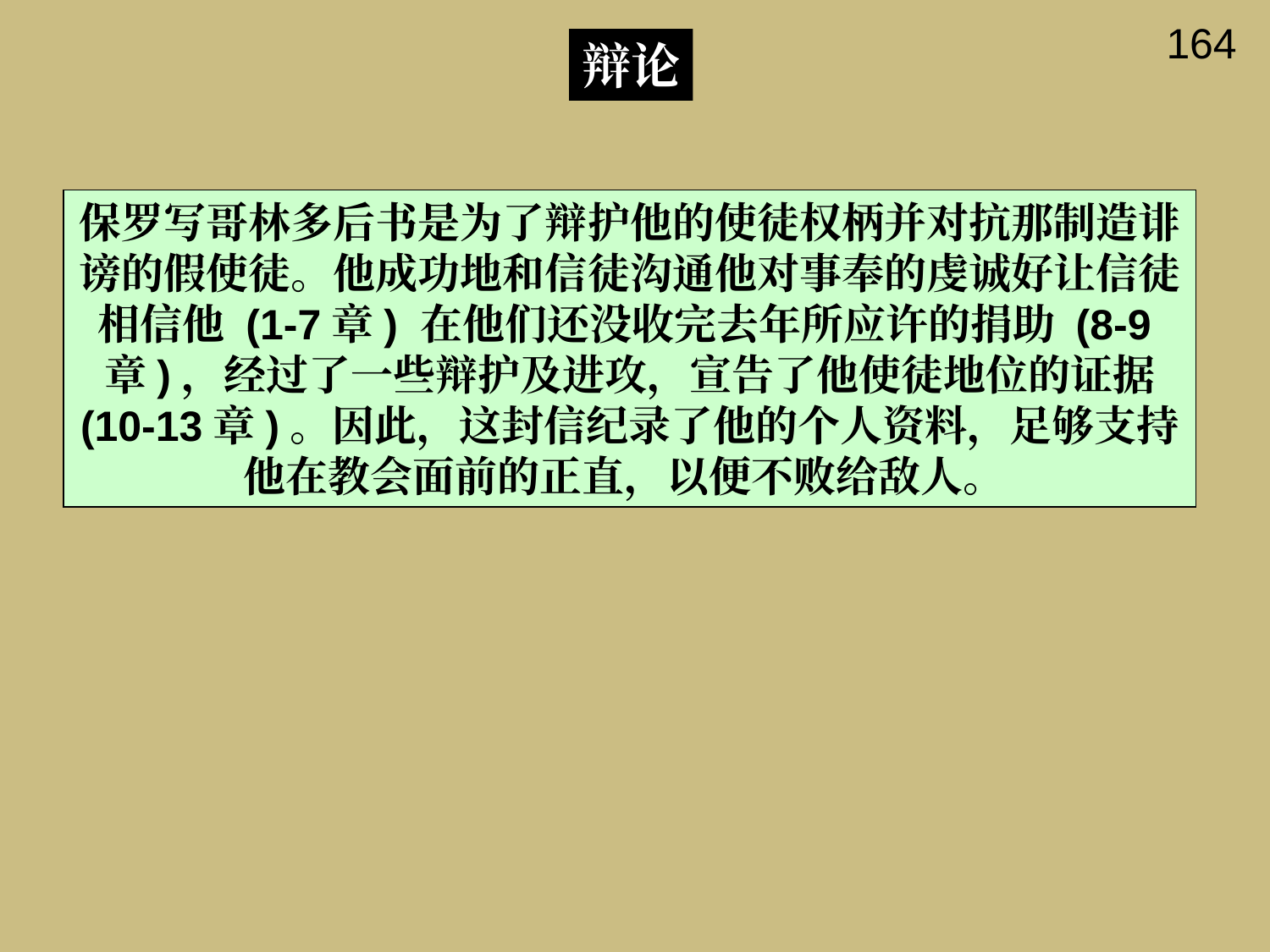

164
辩论
保罗写哥林多后书是为了辩护他的使徒权柄并对抗那制造诽谤的假使徒。他成功地和信徒沟通他对事奉的虔诚好让信徒相信他 (1-7章) 在他们还没收完去年所应许的捐助 (8-9章)，经过了一些辩护及进攻，宣告了他使徒地位的证据 (10-13章)。因此，这封信纪录了他的个人资料，足够支持他在教会面前的正直，以便不败给敌人。